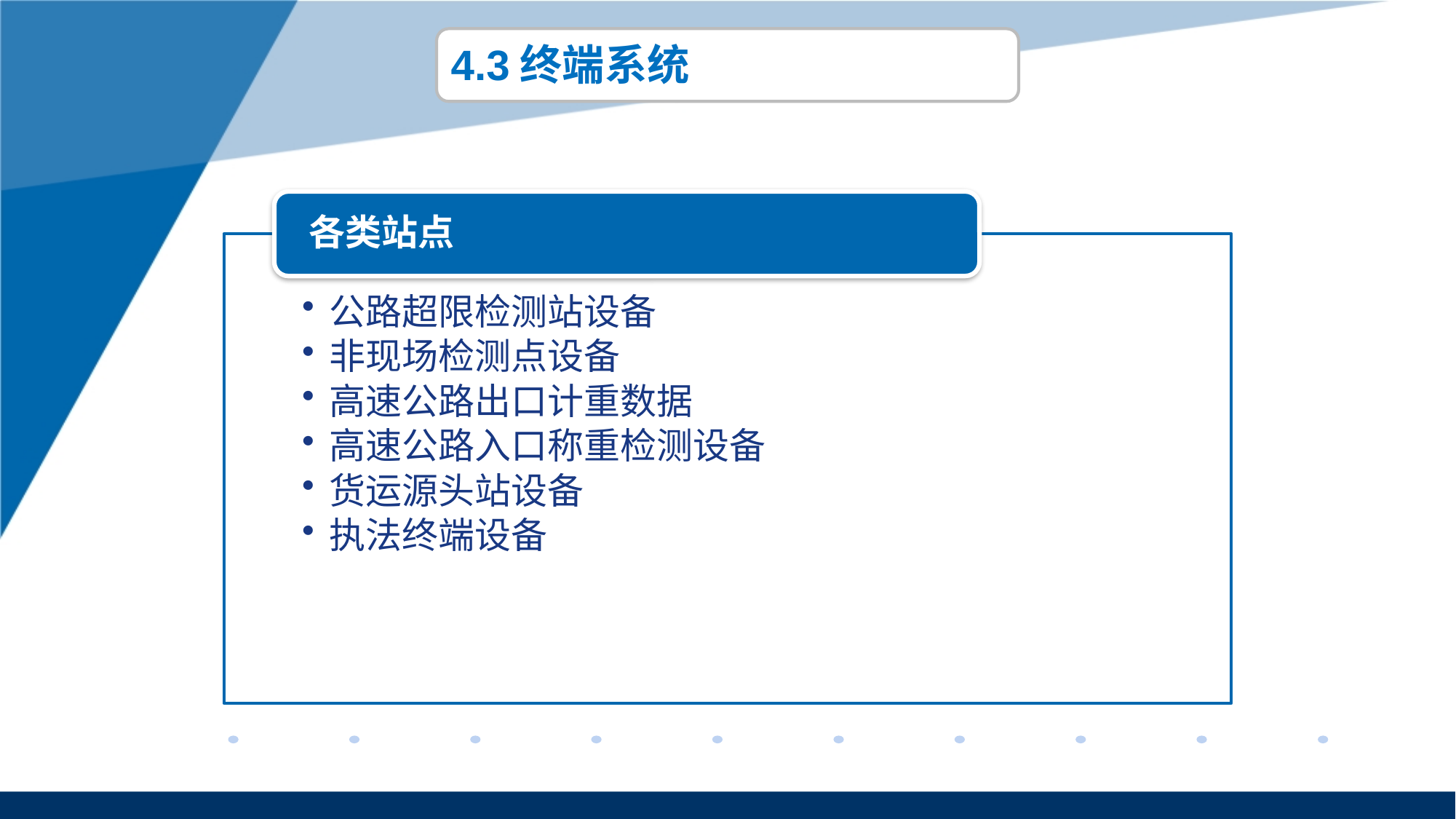

4.3终端系统
公路超限检测站设备
非现场检测点设备
高速公路出口计重数据
高速公路入口称重检测设备
货运源头站设备
执法终端设备
各类站点